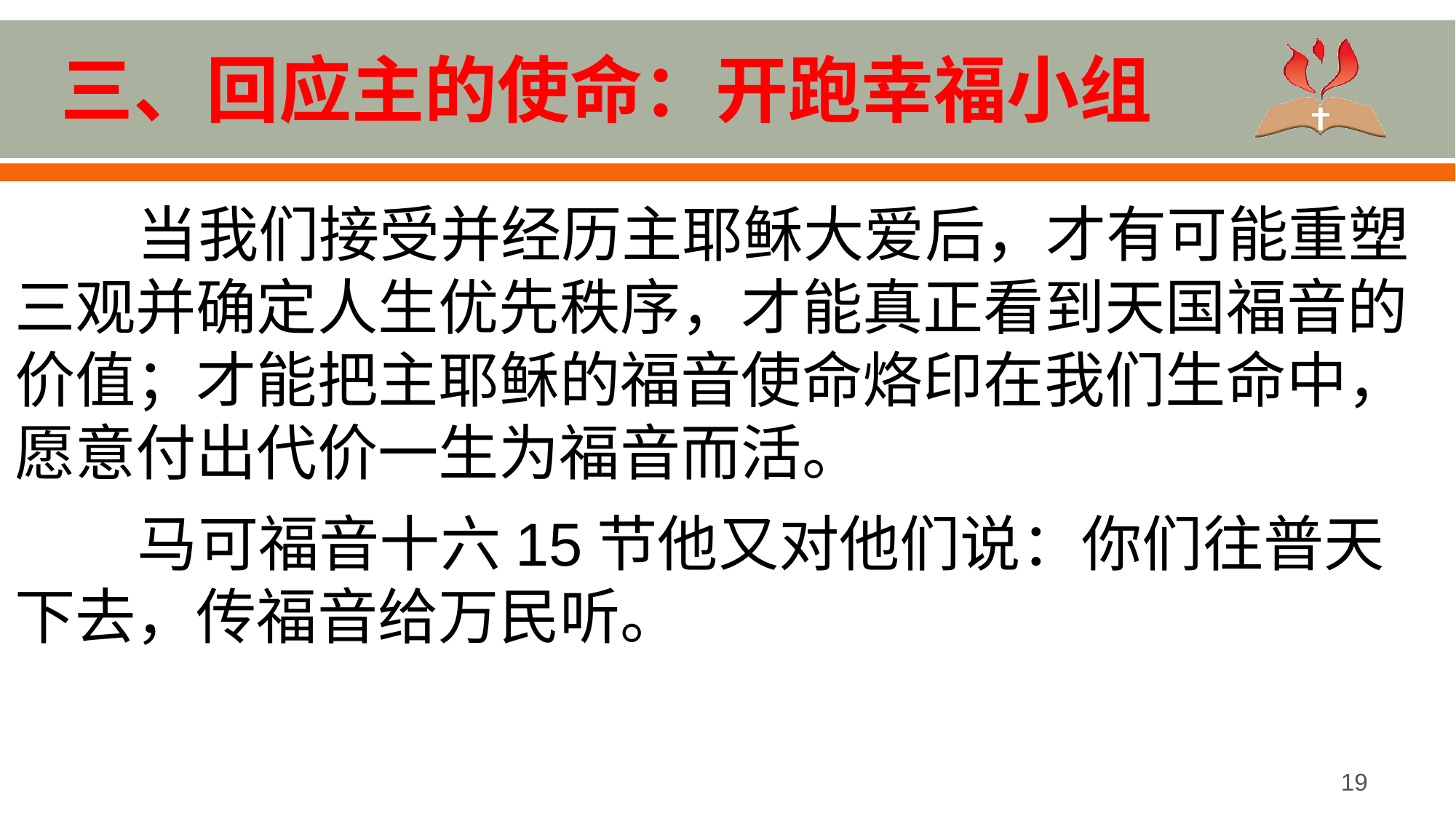

# 三、回应主的使命：开跑幸福小组
当我们接受并经历主耶稣大爱后，才有可能重塑三观并确定人生优先秩序，才能真正看到天国福音的价值；才能把主耶稣的福音使命烙印在我们生命中，愿意付出代价一生为福音而活。
马可福音十六15节他又对他们说：你们往普天下去，传福音给万民听。

19